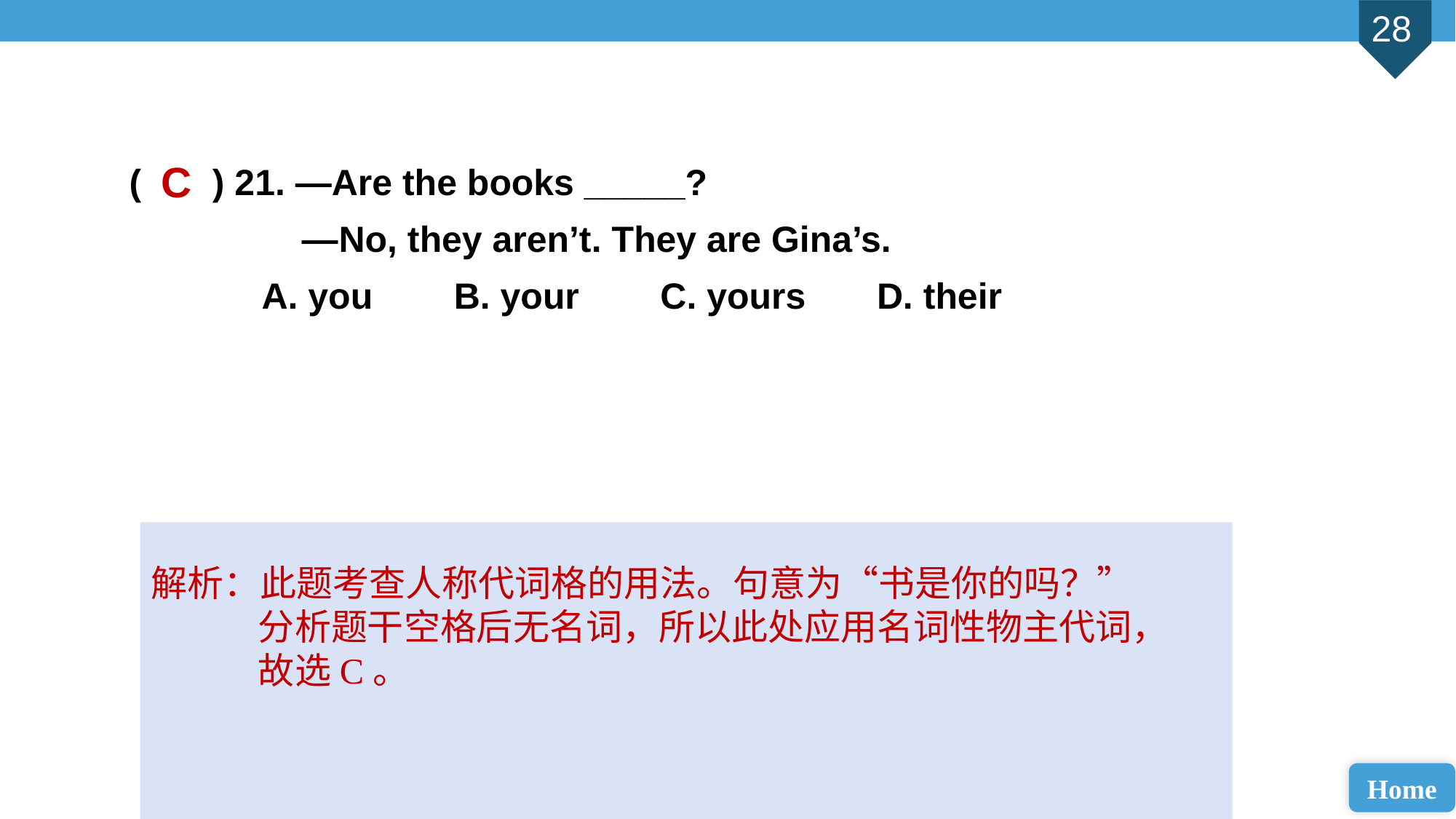

(       ) 21. —Are the books _____?
                 —No, they aren’t. They are Gina’s.
             A. you        B. your        C. yours       D. their
C

解析：此题考查人称代词格的用法。句意为“书是你的吗？”分析题干空格后无名词，所以此处应用名词性物主代词，故选C。